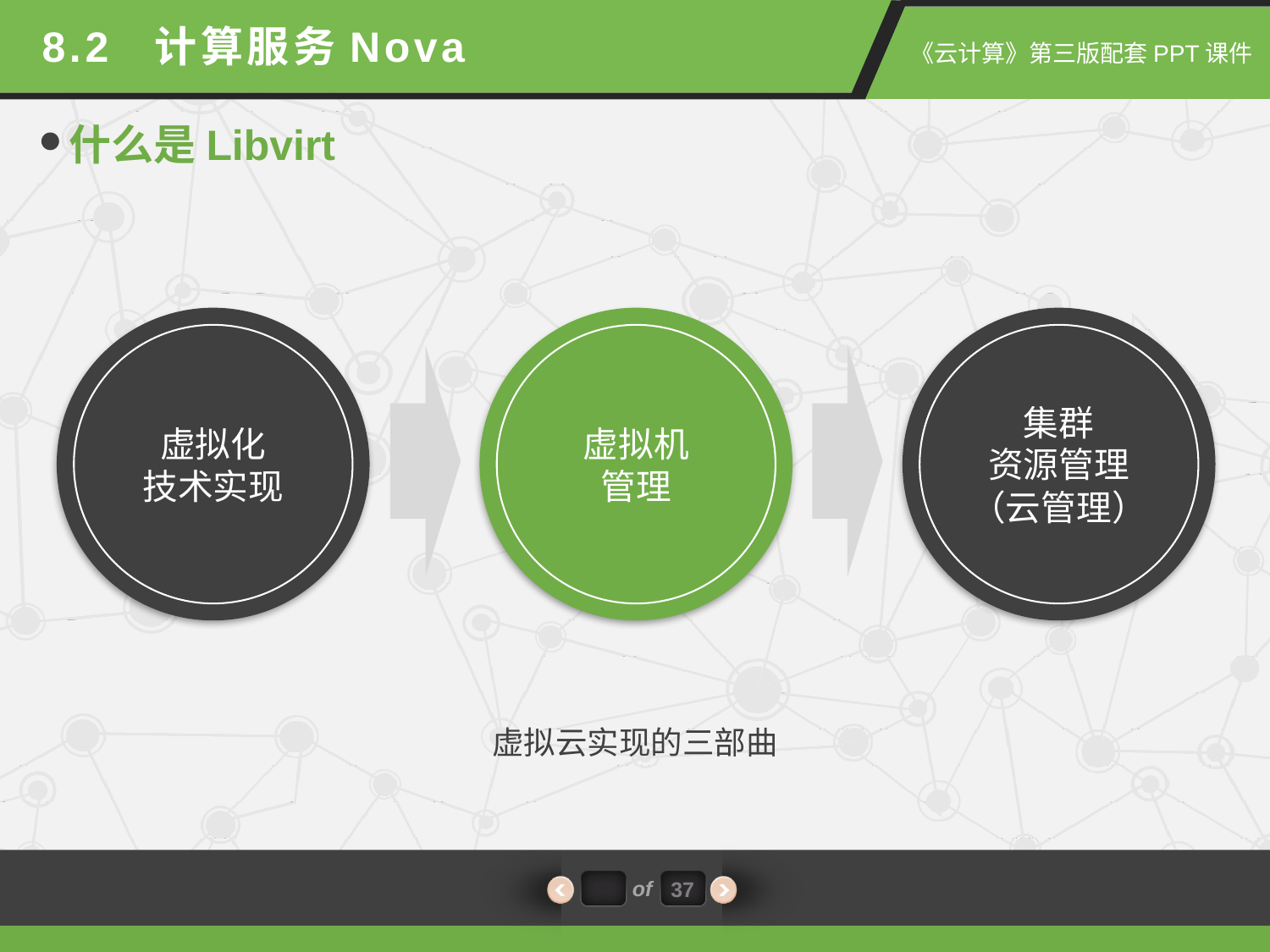

8.2  计算服务Nova
什么是Libvirt

虚拟化
技术实现

虚拟机
管理

集群
资源管理
（云管理）

虚拟云实现的三部曲
22